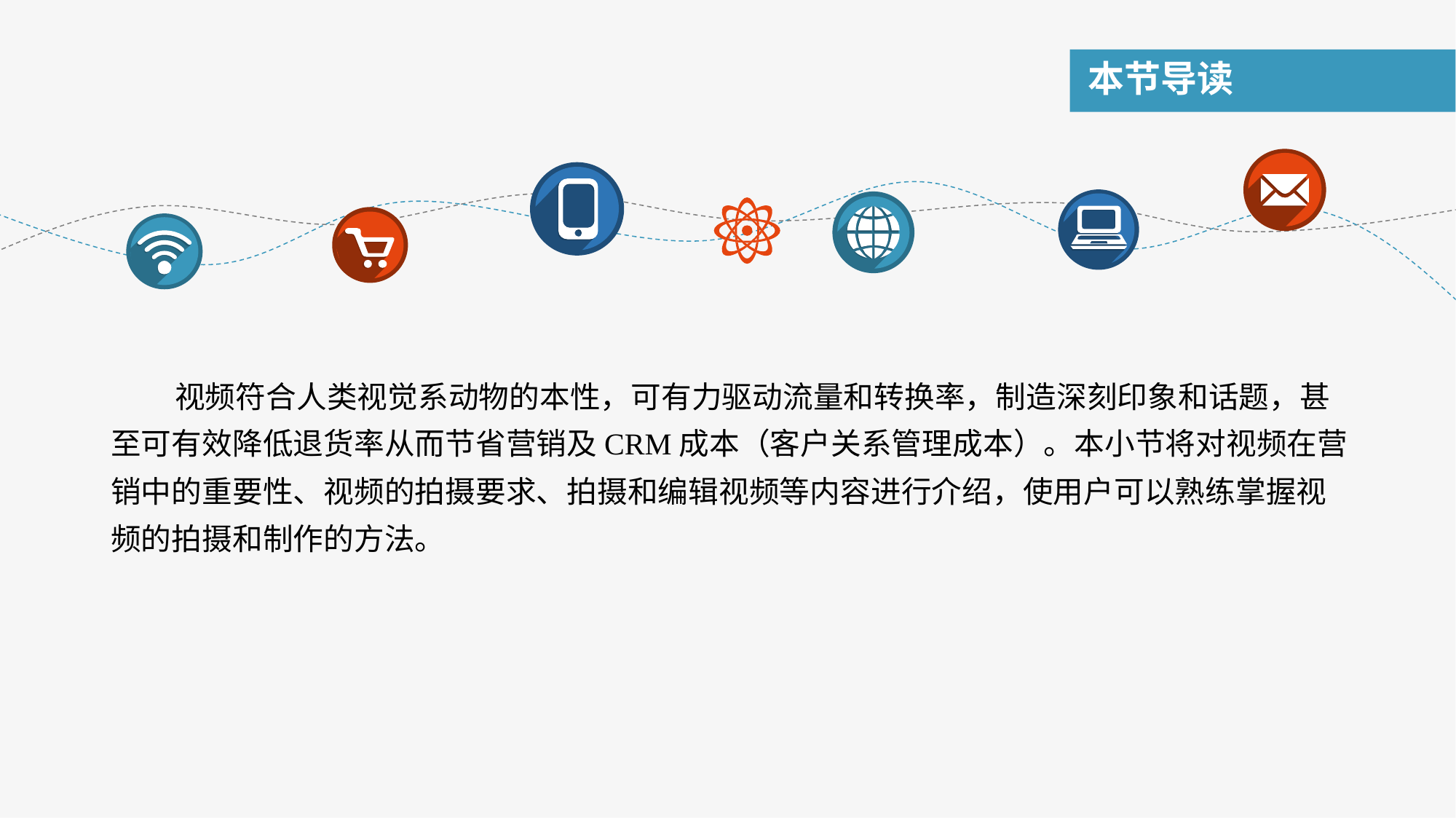

本节导读

视频符合人类视觉系动物的本性，可有力驱动流量和转换率，制造深刻印象和话题，甚至可有效降低退货率从而节省营销及CRM成本（客户关系管理成本）。本小节将对视频在营销中的重要性、视频的拍摄要求、拍摄和编辑视频等内容进行介绍，使用户可以熟练掌握视频的拍摄和制作的方法。